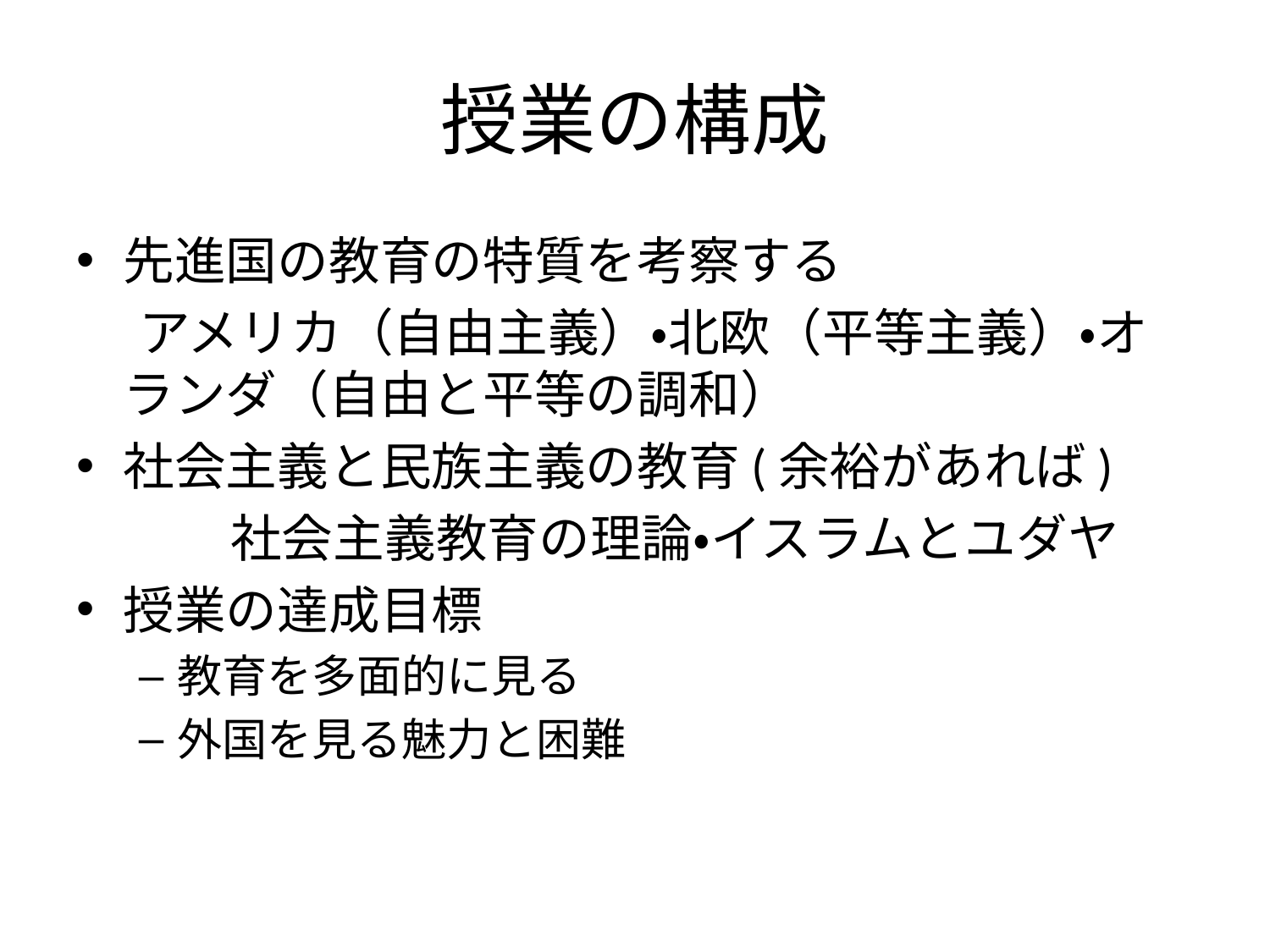

# 授業の構成
先進国の教育の特質を考察する
　 アメリカ（自由主義）・北欧（平等主義）・オランダ（自由と平等の調和）
社会主義と民族主義の教育(余裕があれば)
　　　社会主義教育の理論・イスラムとユダヤ
授業の達成目標
教育を多面的に見る
外国を見る魅力と困難